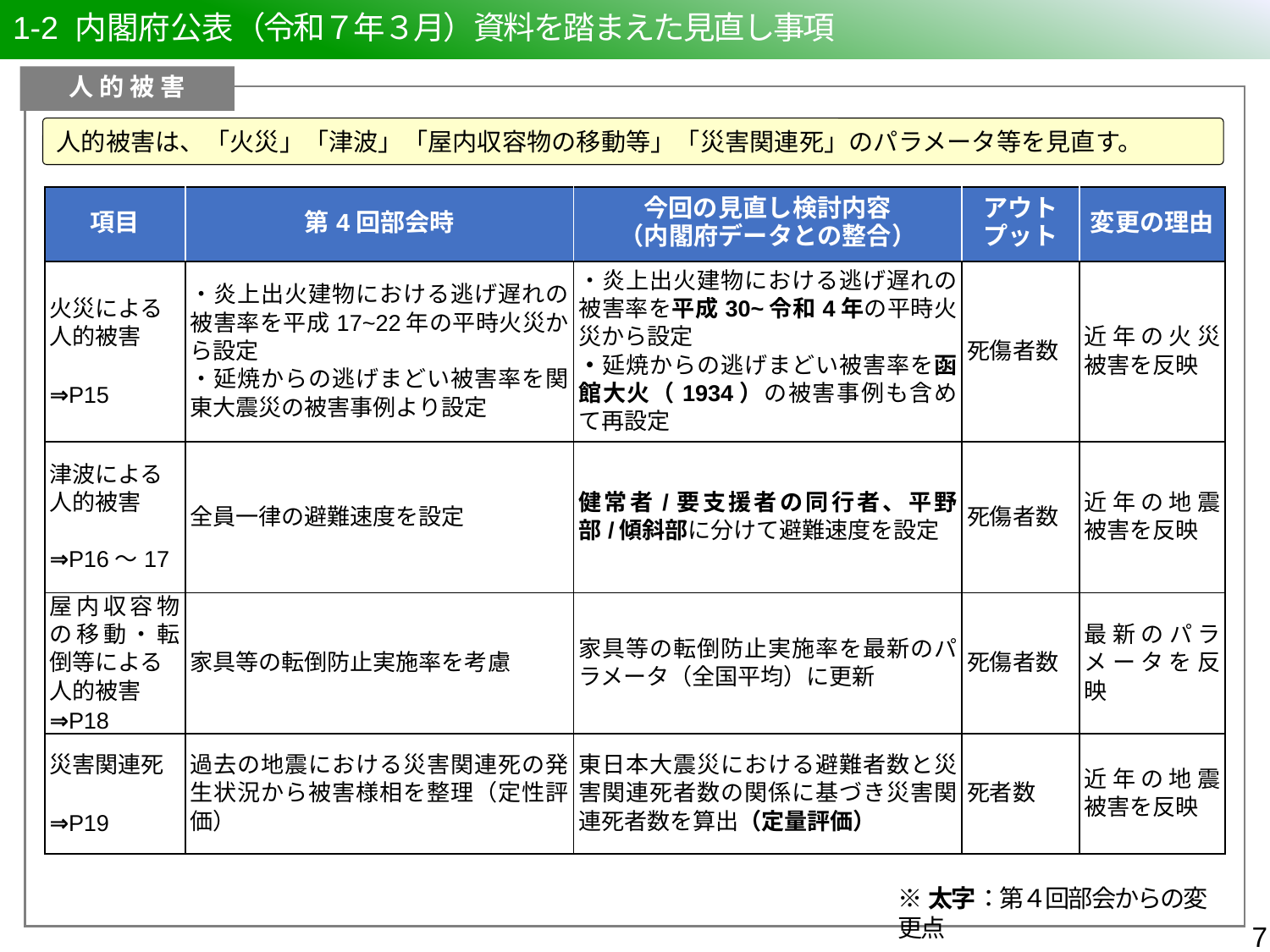

２． 人的被害＜定量評価を行う項目のみ＞
# 1-2 内閣府公表（令和７年３月）資料を踏まえた見直し事項
人 的 被 害
人的被害は、「火災」「津波」「屋内収容物の移動等」「災害関連死」のパラメータ等を見直す。
| 項目 | 第4回部会時 | 今回の見直し検討内容 （内閣府データとの整合） | アウトプット | 変更の理由 |
| --- | --- | --- | --- | --- |
| 火災による 人的被害 ⇒P15 | ・炎上出火建物における逃げ遅れの被害率を平成17~22年の平時火災から設定 ・延焼からの逃げまどい被害率を関東大震災の被害事例より設定 | ・炎上出火建物における逃げ遅れの被害率を平成30~令和4年の平時火災から設定 ・延焼からの逃げまどい被害率を函館大火（1934）の被害事例も含めて再設定 | 死傷者数 | 近年の火災被害を反映 |
| 津波による 人的被害 ⇒P16～17 | 全員一律の避難速度を設定 | 健常者/要支援者の同行者、平野部/傾斜部に分けて避難速度を設定 | 死傷者数 | 近年の地震被害を反映 |
| 屋内収容物の移動・転倒等による 人的被害　 ⇒P18 | 家具等の転倒防止実施率を考慮 | 家具等の転倒防止実施率を最新のパラメータ（全国平均）に更新 | 死傷者数 | 最新のパラメータを反映 |
| 災害関連死 ⇒P19 | 過去の地震における災害関連死の発生状況から被害様相を整理（定性評価） | 東日本大震災における避難者数と災害関連死者数の関係に基づき災害関連死者数を算出（定量評価） | 死者数 | 近年の地震被害を反映 |
※太字：第４回部会からの変更点
7